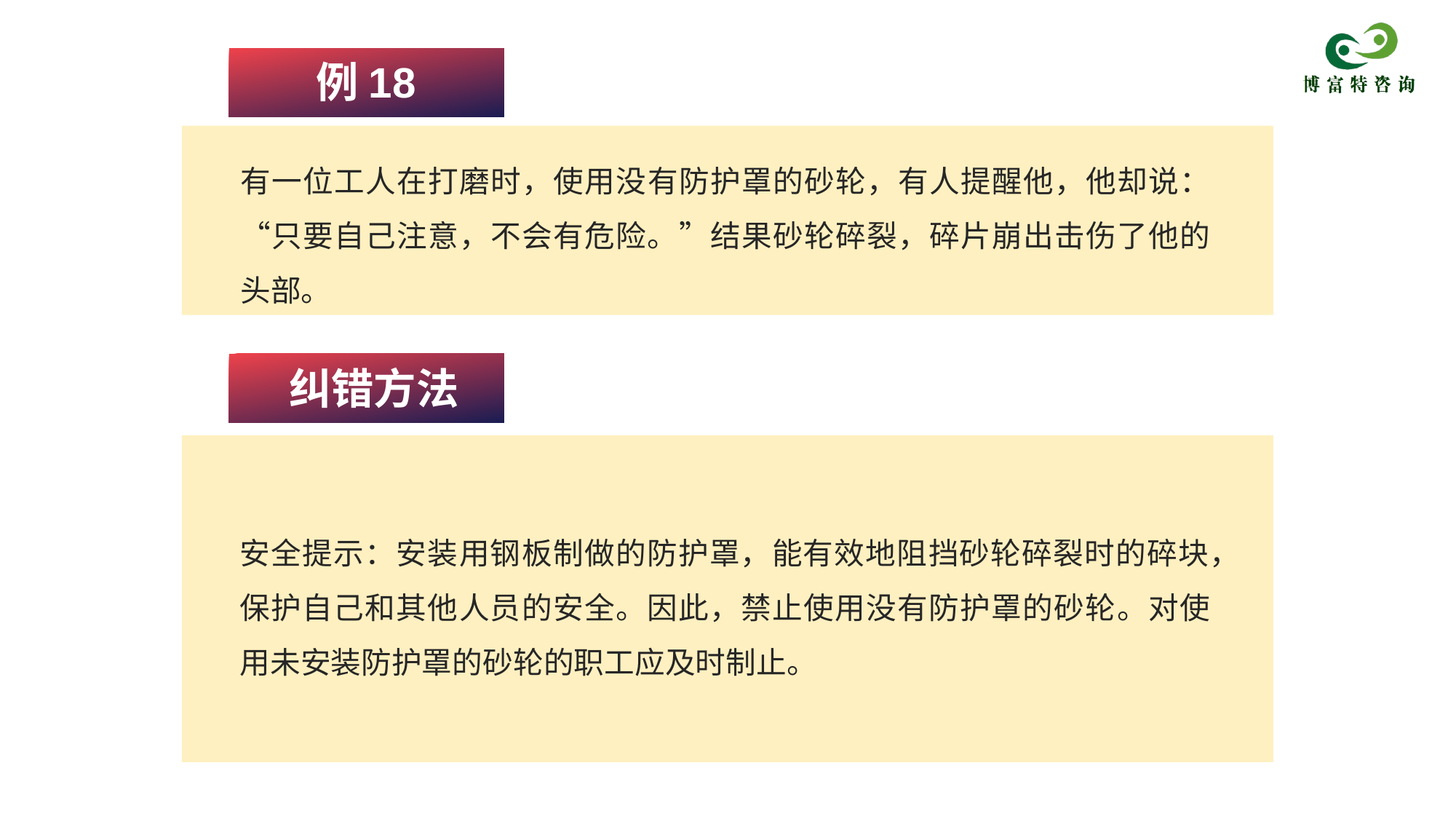

例18

有一位工人在打磨时，使用没有防护罩的砂轮，有人提醒他，他却说：“只要自己注意，不会有危险。”结果砂轮碎裂，碎片崩出击伤了他的头部。

纠错方法

安全提示：安装用钢板制做的防护罩，能有效地阻挡砂轮碎裂时的碎块，保护自己和其他人员的安全。因此，禁止使用没有防护罩的砂轮。对使用未安装防护罩的砂轮的职工应及时制止。